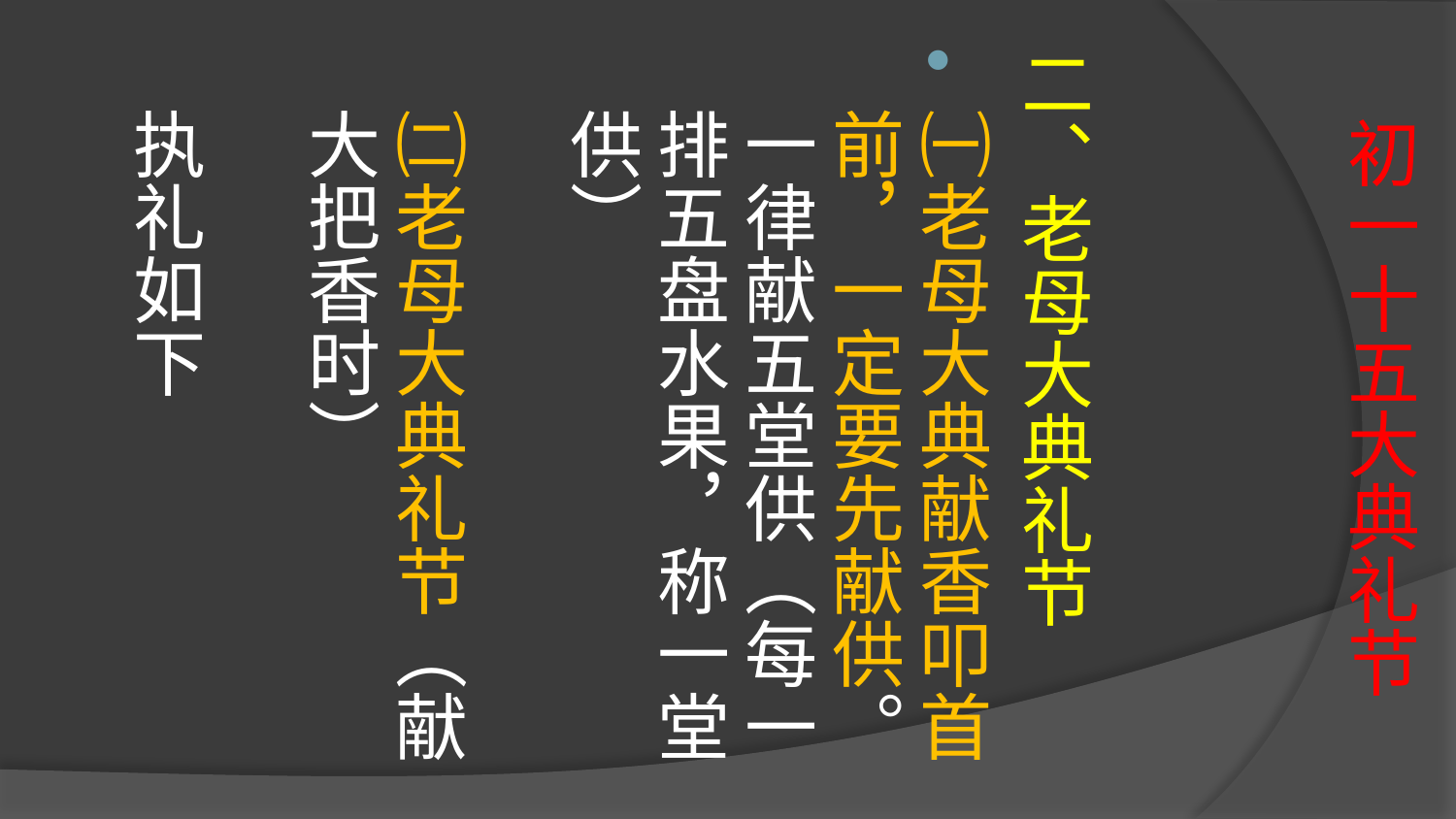

# 初一十五大典礼节
二、老母大典礼节
㈠老母大典献香叩首前，一定要先献供。 一律献五堂供（每一排五盘水果，称一堂供）
㈡老母大典礼节（献大把香时）
执礼如下